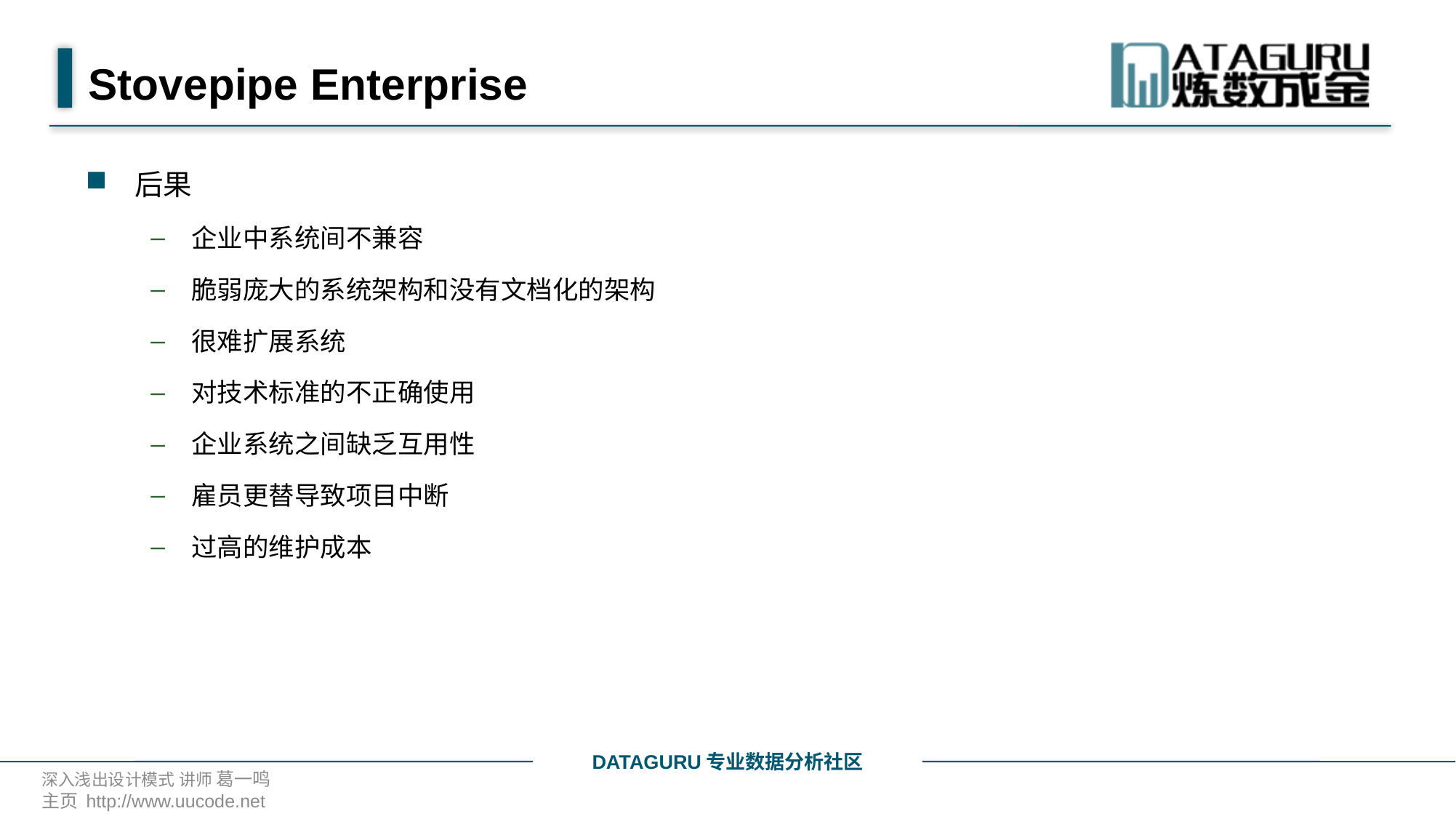

# Stovepipe Enterprise
后果
企业中系统间不兼容
脆弱庞大的系统架构和没有文档化的架构
很难扩展系统
对技术标准的不正确使用
企业系统之间缺乏互用性
雇员更替导致项目中断
过高的维护成本